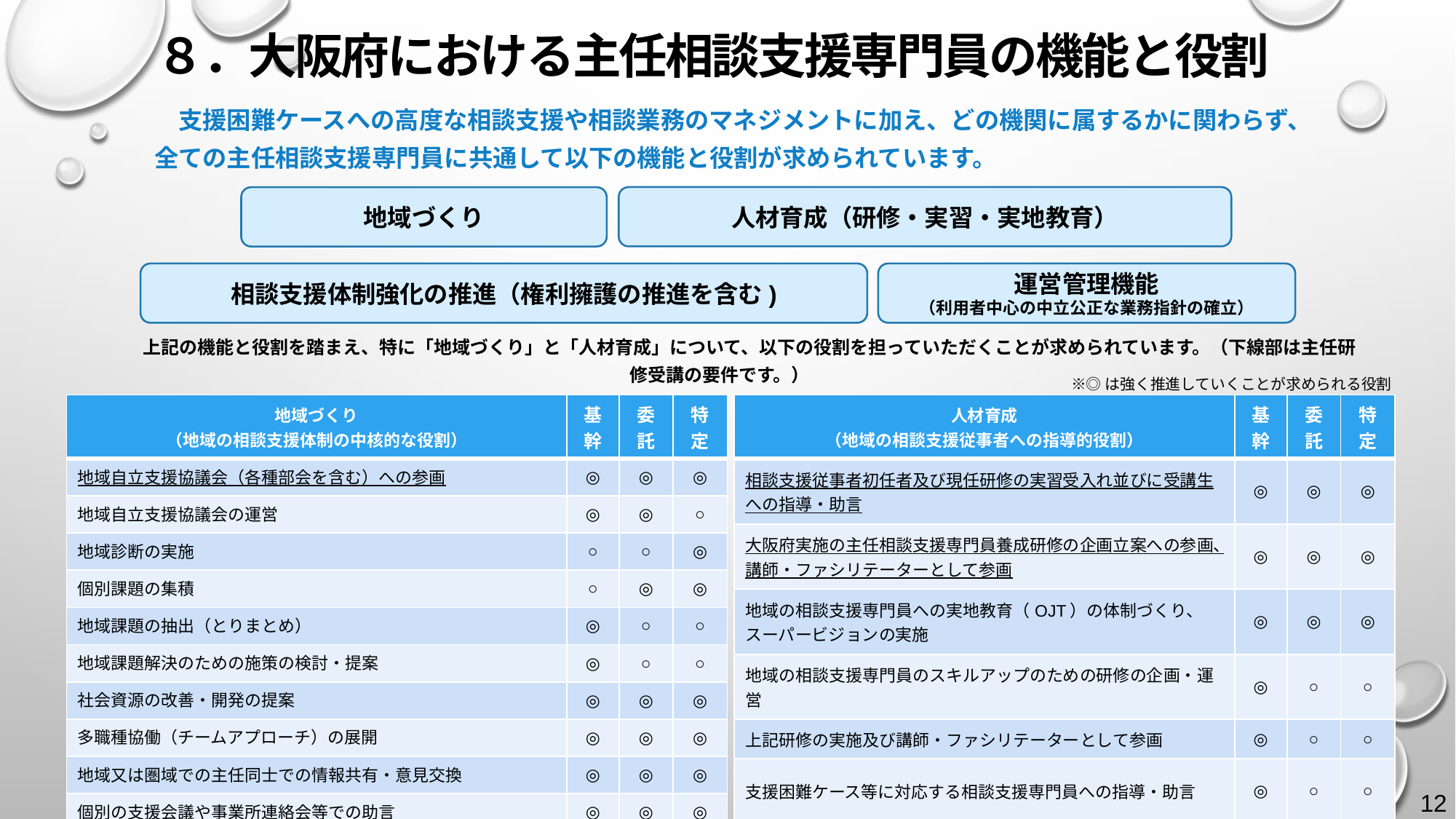

# ８．大阪府における主任相談支援専門員の機能と役割

　支援困難ケースへの高度な相談支援や相談業務のマネジメントに加え、どの機関に属するかに関わらず、
全ての主任相談支援専門員に共通して以下の機能と役割が求められています。
人材育成（研修・実習・実地教育）
地域づくり
相談支援体制強化の推進（権利擁護の推進を含む)
運営管理機能
（利用者中心の中立公正な業務指針の確立）
　　上記の機能と役割を踏まえ、特に「地域づくり」と「人材育成」について、以下の役割を担っていただくことが求められています。（下線部は主任研修受講の要件です。）
※◎は強く推進していくことが求められる役割
| 地域づくり （地域の相談支援体制の中核的な役割） | 基幹 | 委託 | 特定 |
| --- | --- | --- | --- |
| 地域自立支援協議会（各種部会を含む）への参画 | ◎ | ◎ | ◎ |
| 地域自立支援協議会の運営 | ◎ | ◎ | ○ |
| 地域診断の実施 | ○ | ○ | ◎ |
| 個別課題の集積 | ○ | ◎ | ◎ |
| 地域課題の抽出（とりまとめ） | ◎ | ○ | ○ |
| 地域課題解決のための施策の検討・提案 | ◎ | ○ | ○ |
| 社会資源の改善・開発の提案 | ◎ | ◎ | ◎ |
| 多職種協働（チームアプローチ）の展開 | ◎ | ◎ | ◎ |
| 地域又は圏域での主任同士での情報共有・意見交換 | ◎ | ◎ | ◎ |
| 個別の支援会議や事業所連絡会等での助言 | ◎ | ◎ | ◎ |
| 人材育成 （地域の相談支援従事者への指導的役割） | 基幹 | 委託 | 特定 |
| --- | --- | --- | --- |
| 相談支援従事者初任者及び現任研修の実習受入れ並びに受講生への指導・助言 | ◎ | ◎ | ◎ |
| 大阪府実施の主任相談支援専門員養成研修の企画立案への参画、 講師・ファシリテーターとして参画 | ◎ | ◎ | ◎ |
| 地域の相談支援専門員への実地教育（OJT）の体制づくり、スーパービジョンの実施 | ◎ | ◎ | ◎ |
| 地域の相談支援専門員のスキルアップのための研修の企画・運営 | ◎ | ○ | ○ |
| 上記研修の実施及び講師・ファシリテーターとして参画 | ◎ | ○ | ○ |
| 支援困難ケース等に対応する相談支援専門員への指導・助言 | ◎ | ○ | ○ |
12